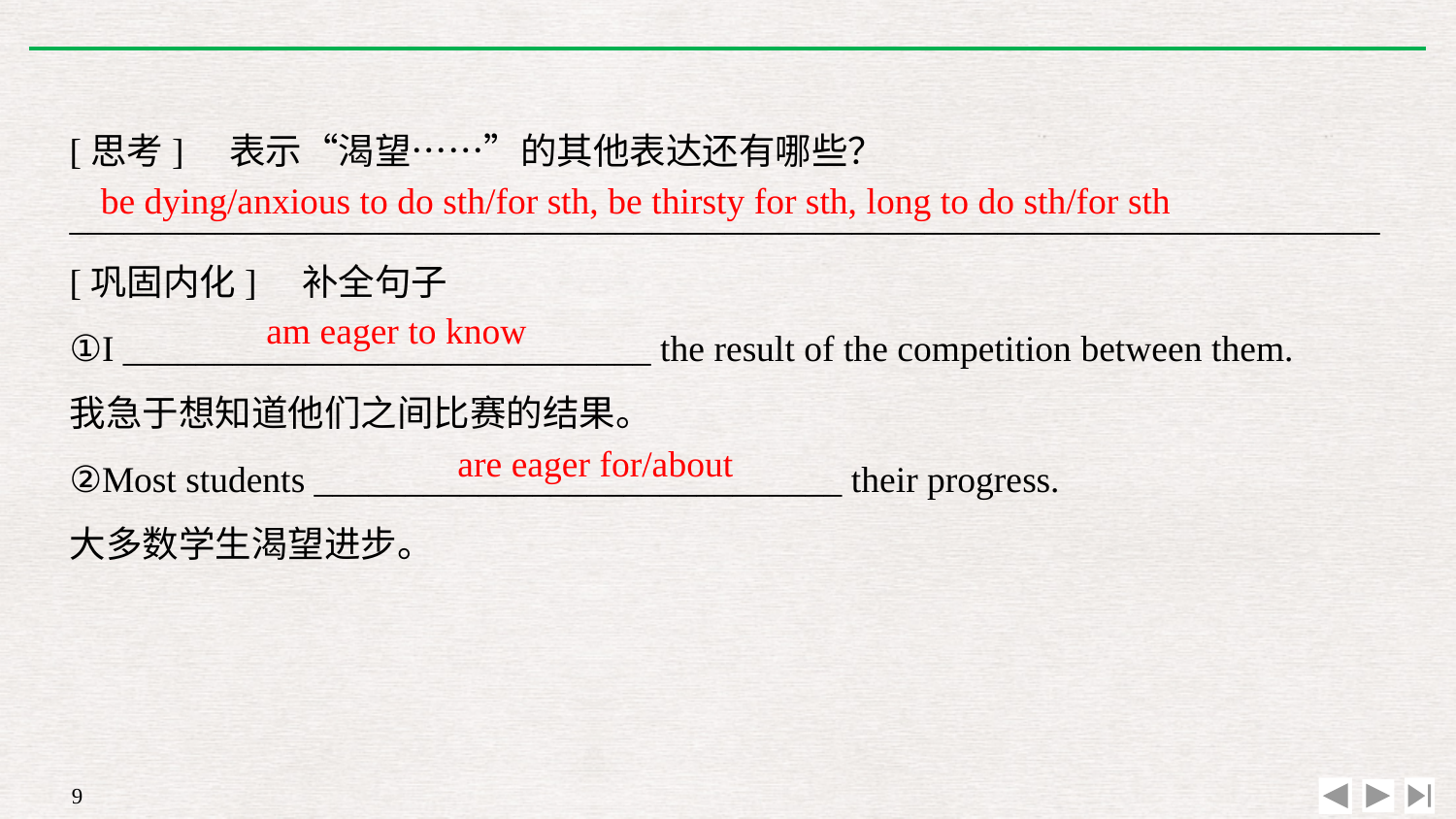

[思考]　表示“渴望……”的其他表达还有哪些？
________________________________________________________________________
[巩固内化]　补全句子
①I _____________________________ the result of the competition between them.
我急于想知道他们之间比赛的结果。
②Most students _____________________________ their progress.
大多数学生渴望进步。
be dying/anxious to do sth/for sth, be thirsty for sth, long to do sth/for sth
am eager to know
are eager for/about